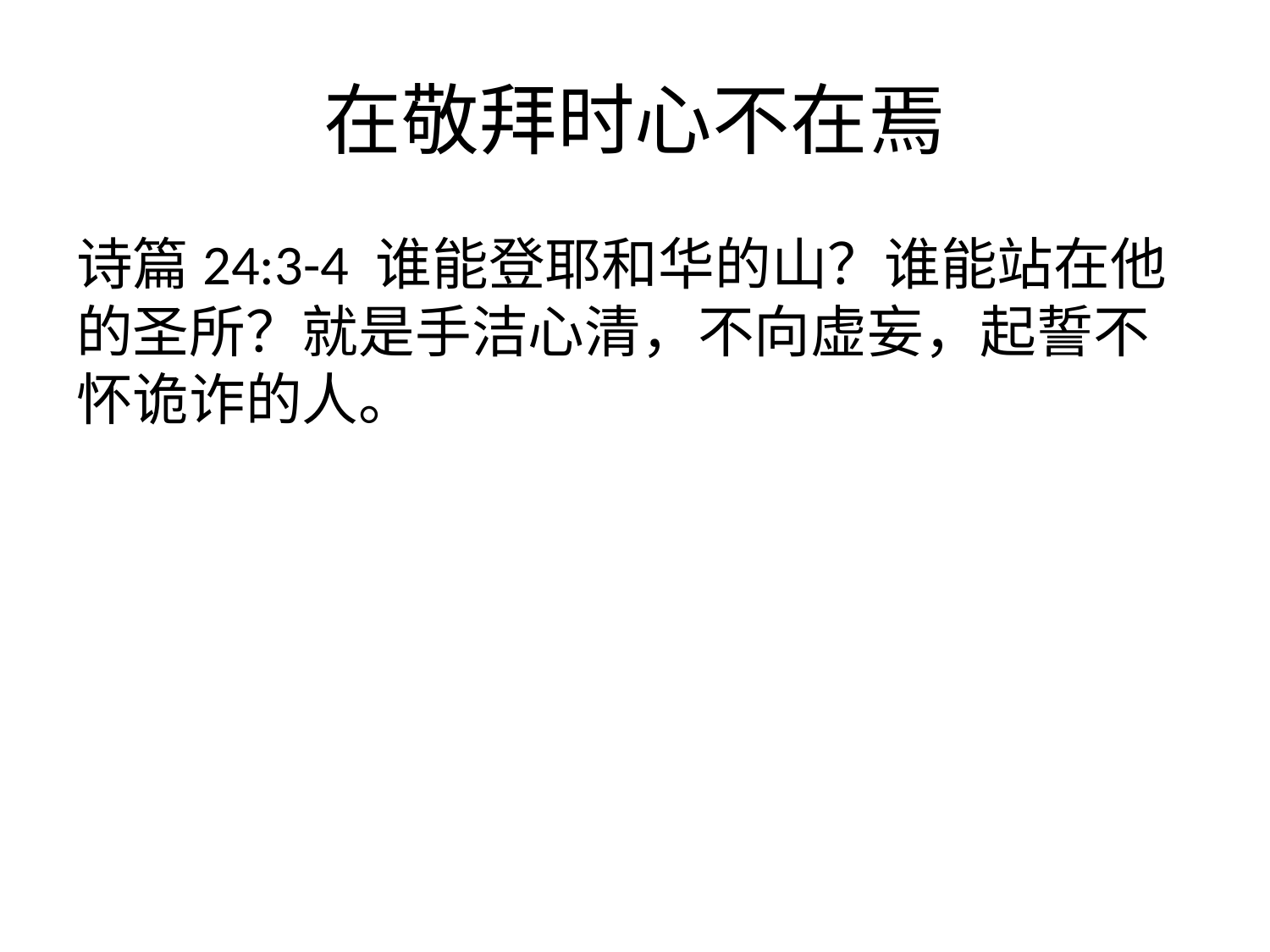

# 在敬拜时心不在焉
诗篇24:3-4 谁能登耶和华的山？谁能站在他的圣所？就是手洁心清，不向虚妄，起誓不怀诡诈的人。